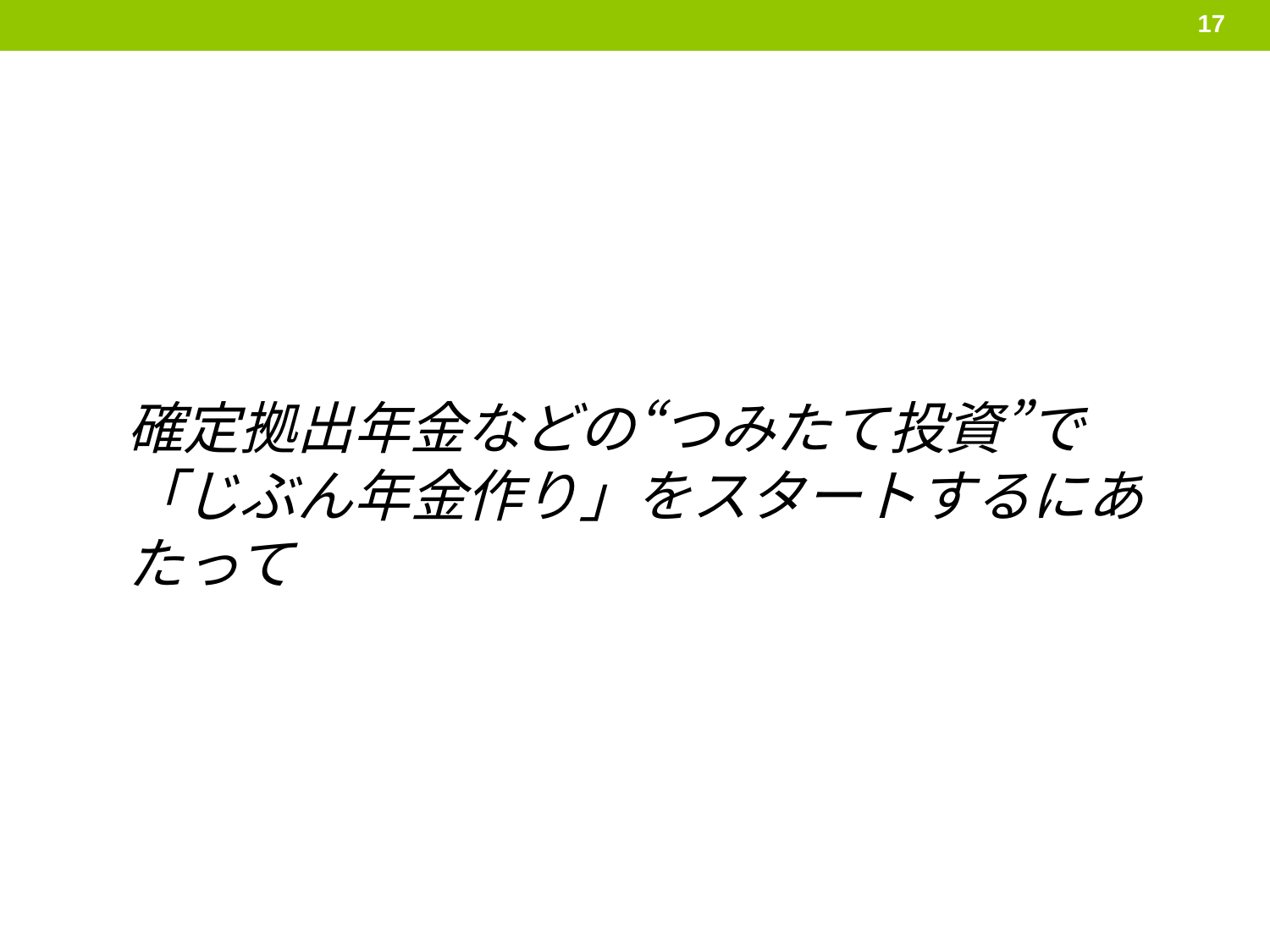

17
確定拠出年金などの“つみたて投資”で
「じぶん年金作り」をスタートするにあたって